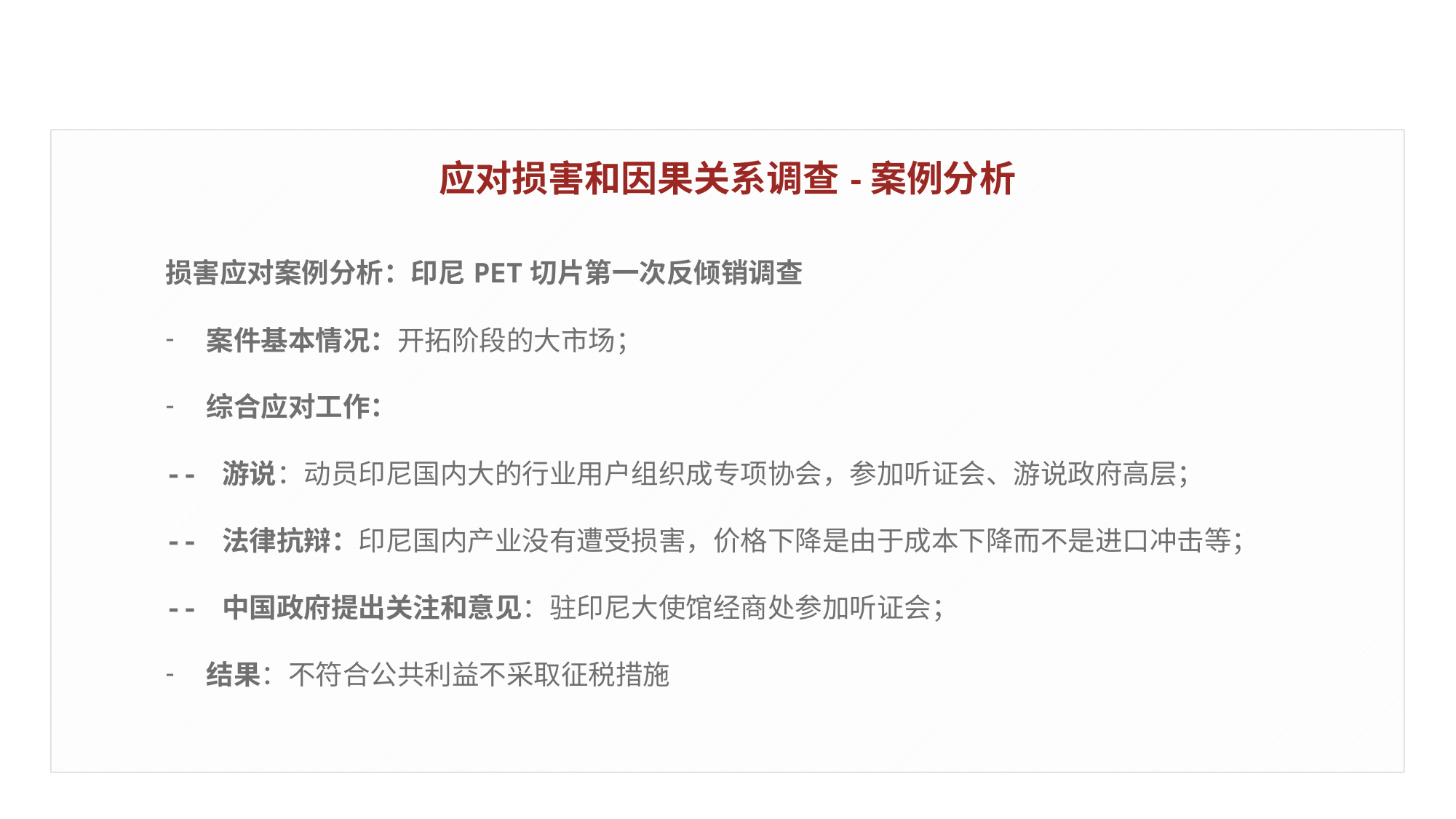

应对损害和因果关系调查-案例分析
损害应对案例分析：印尼PET切片第一次反倾销调查
案件基本情况：开拓阶段的大市场；
综合应对工作：
-- 游说：动员印尼国内大的行业用户组织成专项协会，参加听证会、游说政府高层；
-- 法律抗辩：印尼国内产业没有遭受损害，价格下降是由于成本下降而不是进口冲击等；
-- 中国政府提出关注和意见：驻印尼大使馆经商处参加听证会；
结果：不符合公共利益不采取征税措施